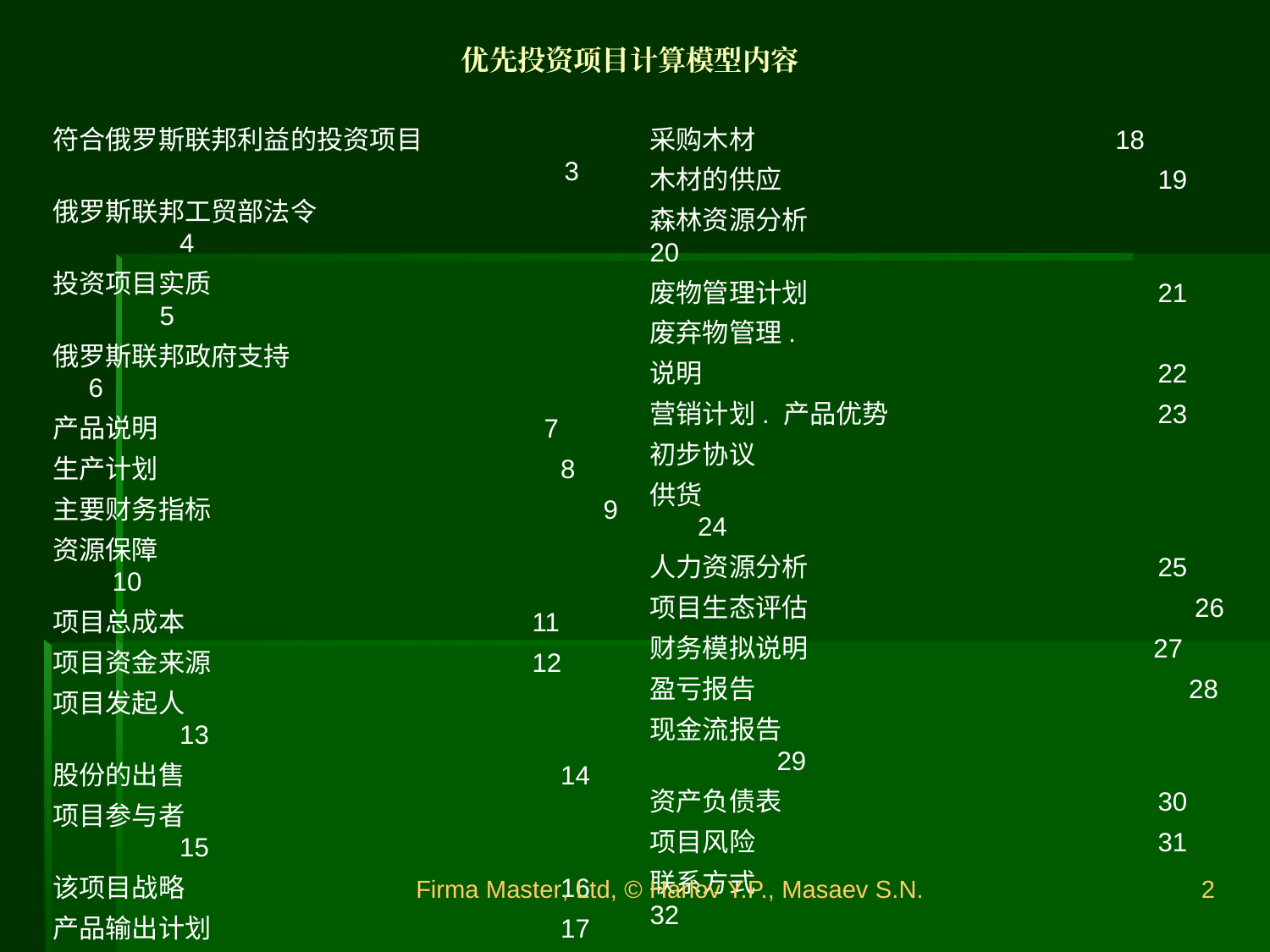

优先投资项目计算模型内容
符合俄罗斯联邦利益的投资项目 					                     3
俄罗斯联邦工贸部法令                                    		4
投资项目实质		                                                   5
俄罗斯联邦政府支持 		                                       6
产品说明	                   	                                       7
生产计划                                                          	8
主要财务指标  	                                                 9
资源保障              		                                           10
项目总成本                	                                     11
项目资金来源            	                                     12
项目发起人	                                                     	13
股份的出售                                                     	14
项目参与者	                                                     	15
该项目战略                                                     	16
产品输出计划                                                 	17
采购木材 	                                                        18
木材的供应                                                     	19
森林资源分析                   	                             20
废物管理计划                                                	21
废弃物管理.
说明                                                               	22
营销计划. 产品优势                                       	23
初步协议
供货		                                                               24
人力资源分析                                                	25
项目生态评估 	                                                26
财务模拟说明        	                                         27
盈亏报告         	                                               28
现金流报告		                                                    	29
资产负债表                                                    	30
项目风险                                                        	31
联系方式		                                                        32
Firma Master, Ltd, © Harlov Y.P., Masaev S.N.
2